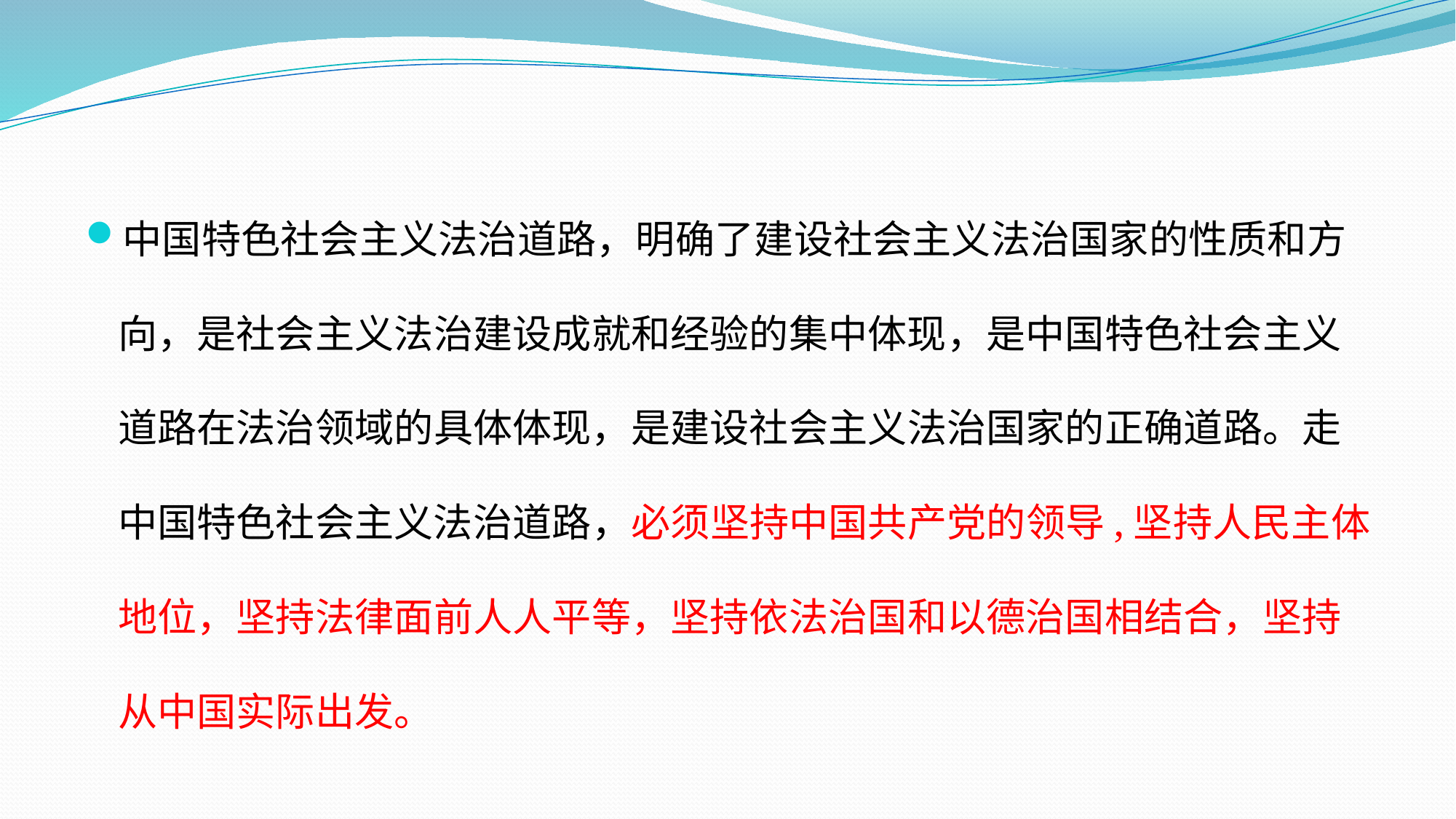

中国特色社会主义法治道路，明确了建设社会主义法治国家的性质和方向，是社会主义法治建设成就和经验的集中体现，是中国特色社会主义道路在法治领域的具体体现，是建设社会主义法治国家的正确道路。走中国特色社会主义法治道路，必须坚持中国共产党的领导,坚持人民主体地位，坚持法律面前人人平等，坚持依法治国和以德治国相结合，坚持从中国实际出发。